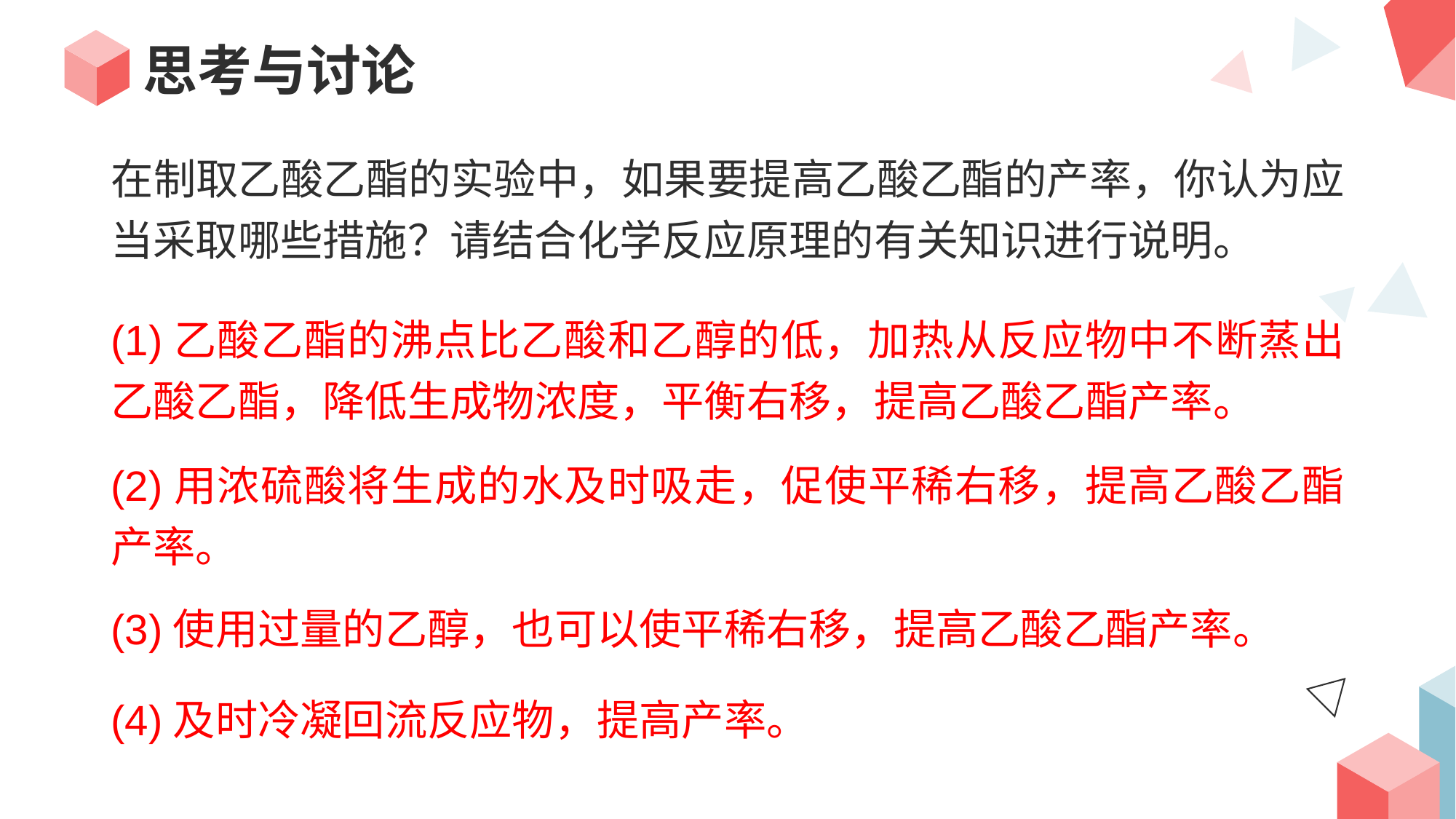

# 思考与讨论
在制取乙酸乙酯的实验中，如果要提高乙酸乙酯的产率，你认为应当采取哪些措施？请结合化学反应原理的有关知识进行说明。
(1)乙酸乙酯的沸点比乙酸和乙醇的低，加热从反应物中不断蒸出乙酸乙酯，降低生成物浓度，平衡右移，提高乙酸乙酯产率。
(2)用浓硫酸将生成的水及时吸走，促使平稀右移，提高乙酸乙酯产率。
(3)使用过量的乙醇，也可以使平稀右移，提高乙酸乙酯产率。
(4)及时冷凝回流反应物，提高产率。